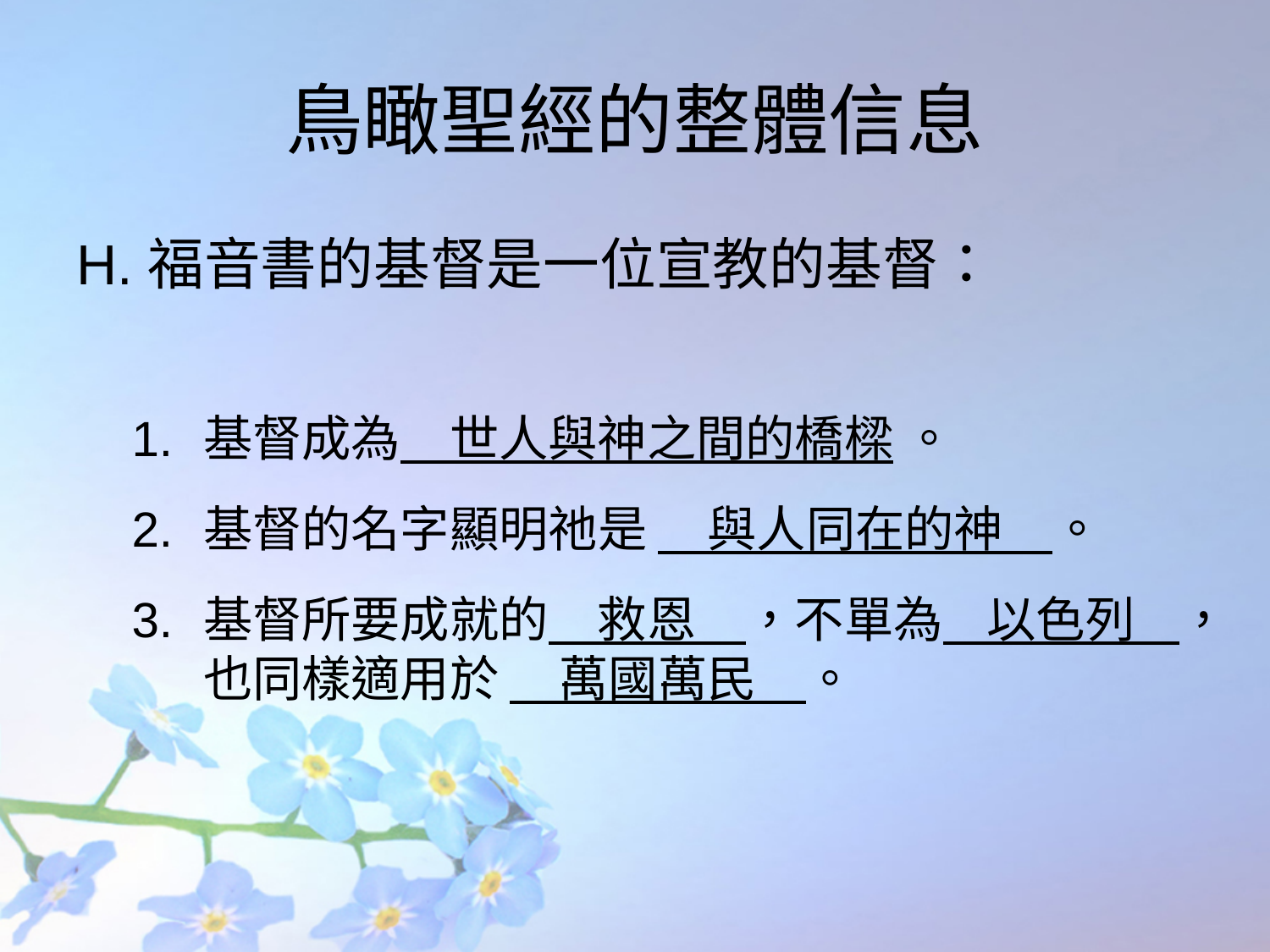

# 鳥瞰聖經的整體信息
福音書的基督是一位宣教的基督：

基督成為　世人與神之間的橋樑 。
基督的名字顯明祂是 　與人同在的神　。
基督所要成就的　救恩　，不單為    以色列    ，也同樣適用於 　萬國萬民　。